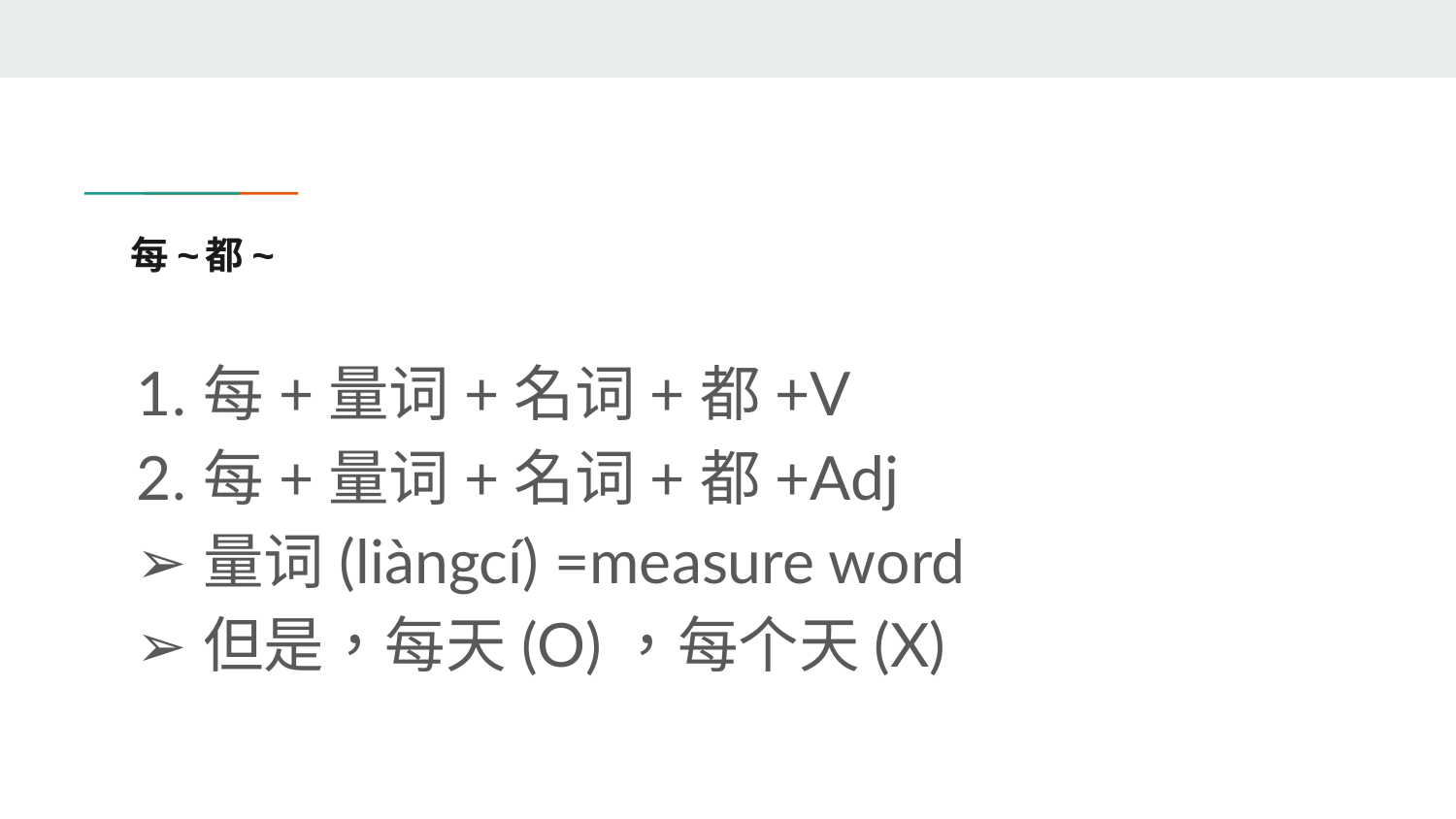

# 每~都~
每+量词+名词+都+V
每+量词+名词+都+Adj
量词(liàngcí) =measure word
但是，每天(O)，每个天(X)